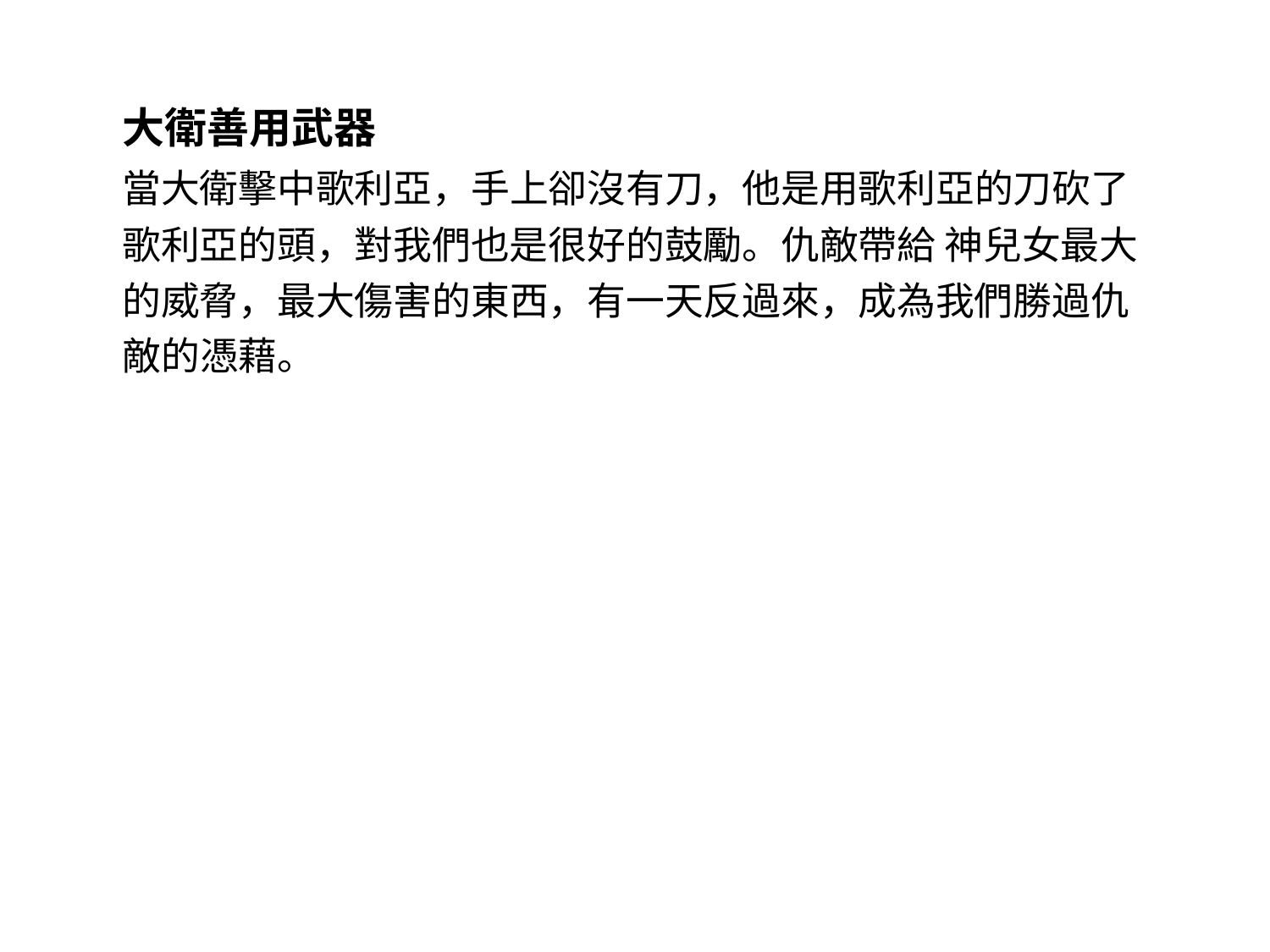

大衛善用武器
當大衛擊中歌利亞，手上卻沒有刀，他是用歌利亞的刀砍了歌利亞的頭，對我們也是很好的鼓勵。仇敵帶給 神兒女最大的威脅，最大傷害的東西，有一天反過來，成為我們勝過仇敵的憑藉。